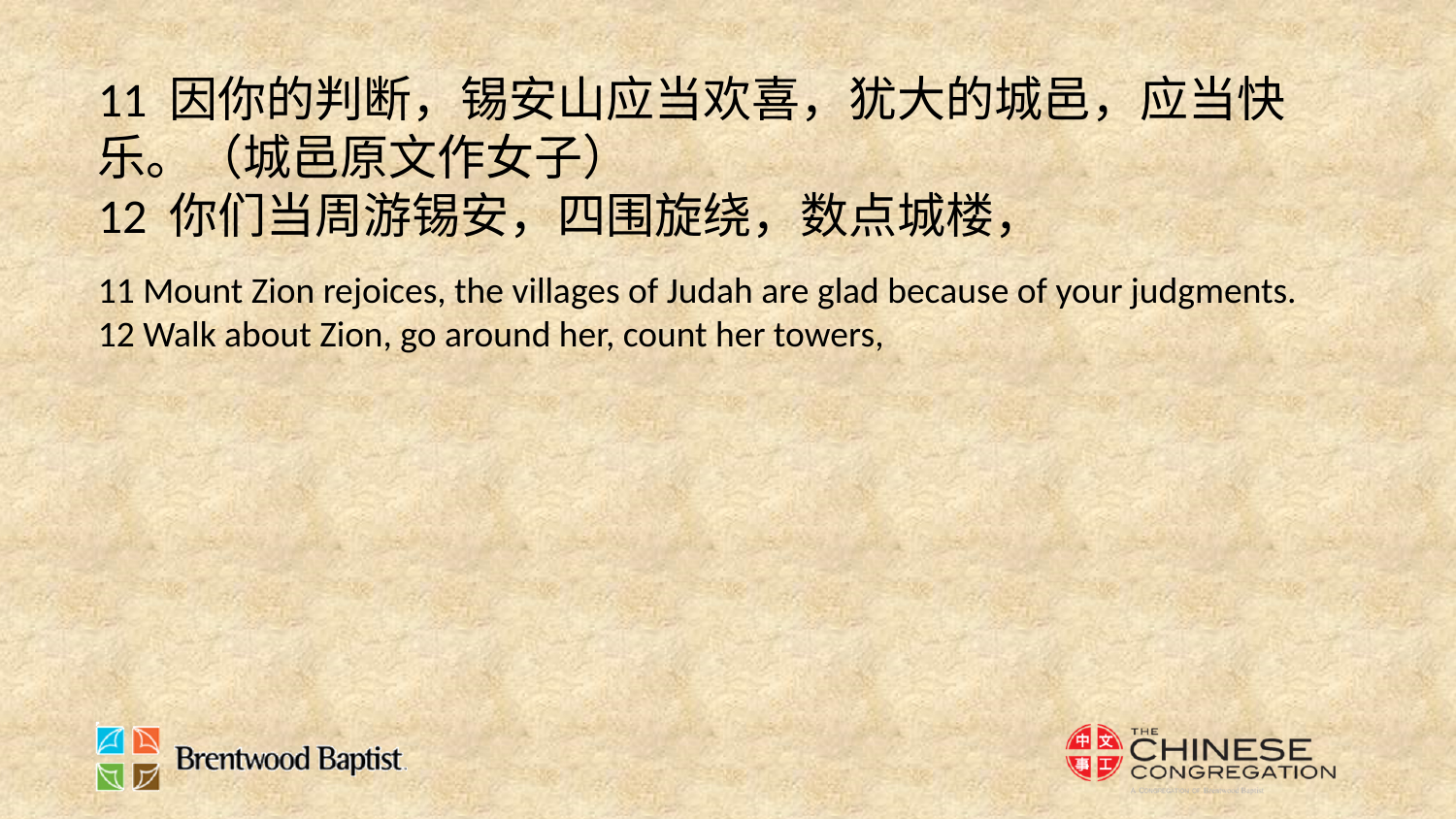

11 因你的判断，锡安山应当欢喜，犹大的城邑，应当快乐。（城邑原文作女子）
12 你们当周游锡安，四围旋绕，数点城楼，

11 Mount Zion rejoices, the villages of Judah are glad because of your judgments.
12 Walk about Zion, go around her, count her towers,